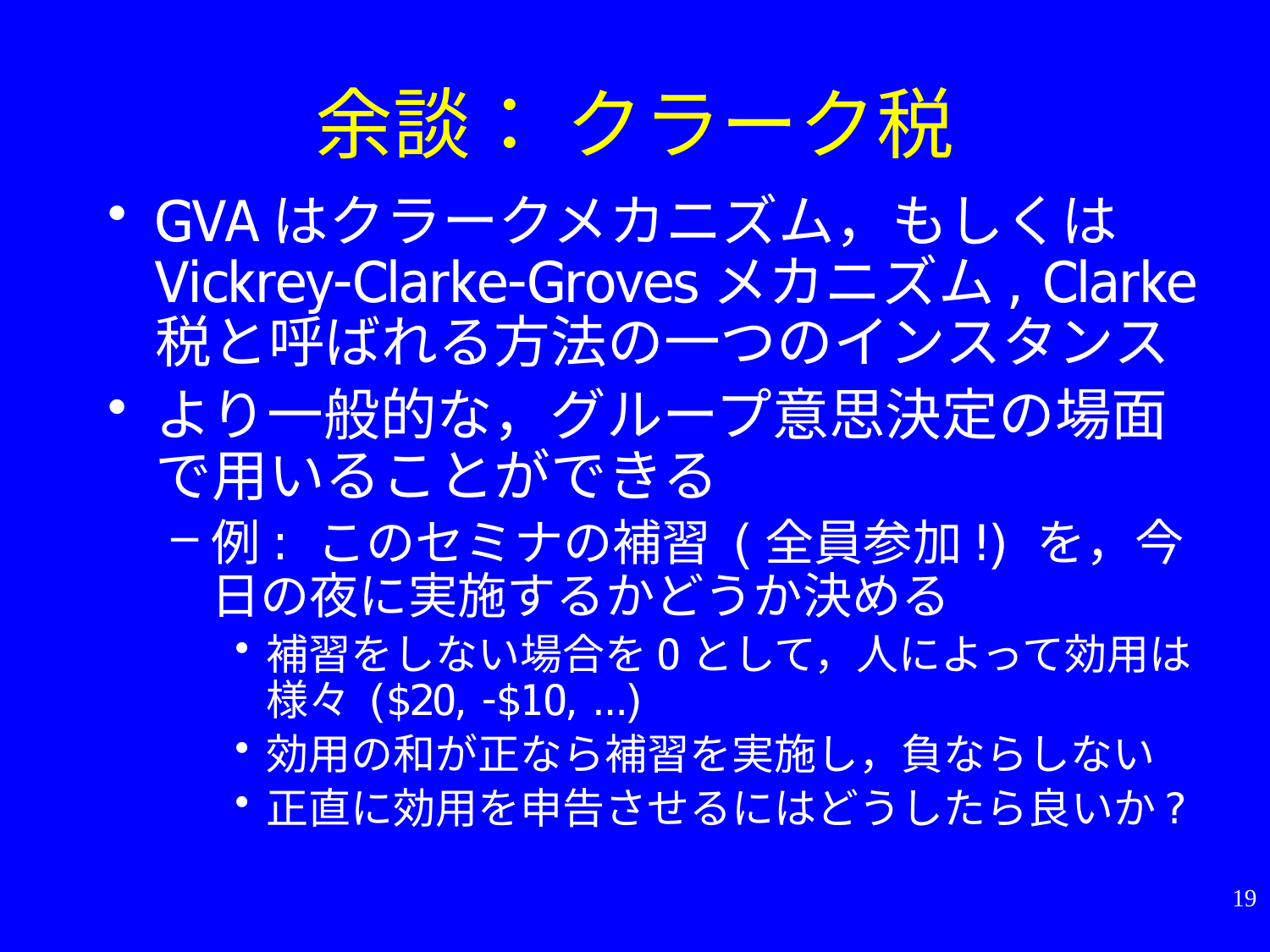

# 余談： クラーク税
GVAはクラークメカニズム，もしくはVickrey-Clarke-Grovesメカニズム, Clarke税と呼ばれる方法の一つのインスタンス
より一般的な，グループ意思決定の場面で用いることができる
例: このセミナの補習 (全員参加!) を，今日の夜に実施するかどうか決める
補習をしない場合を0として，人によって効用は様々 ($20, -$10, …)
効用の和が正なら補習を実施し，負ならしない
正直に効用を申告させるにはどうしたら良いか?
19